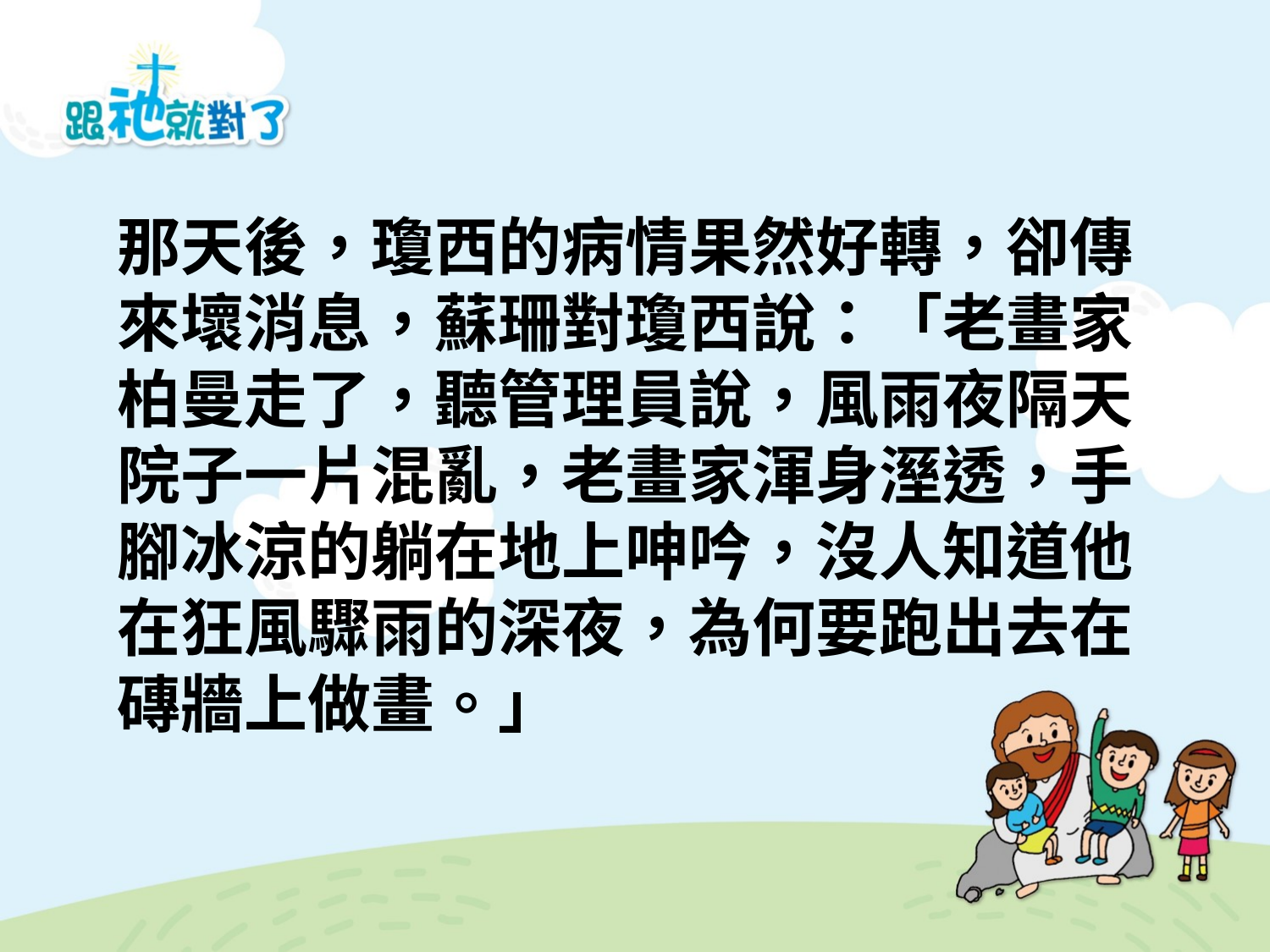

那天後，瓊西的病情果然好轉，卻傳來壞消息，蘇珊對瓊西說：「老畫家柏曼走了，聽管理員說，風雨夜隔天院子一片混亂，老畫家渾身溼透，手腳冰涼的躺在地上呻吟，沒人知道他在狂風驟雨的深夜，為何要跑出去在磚牆上做畫。」